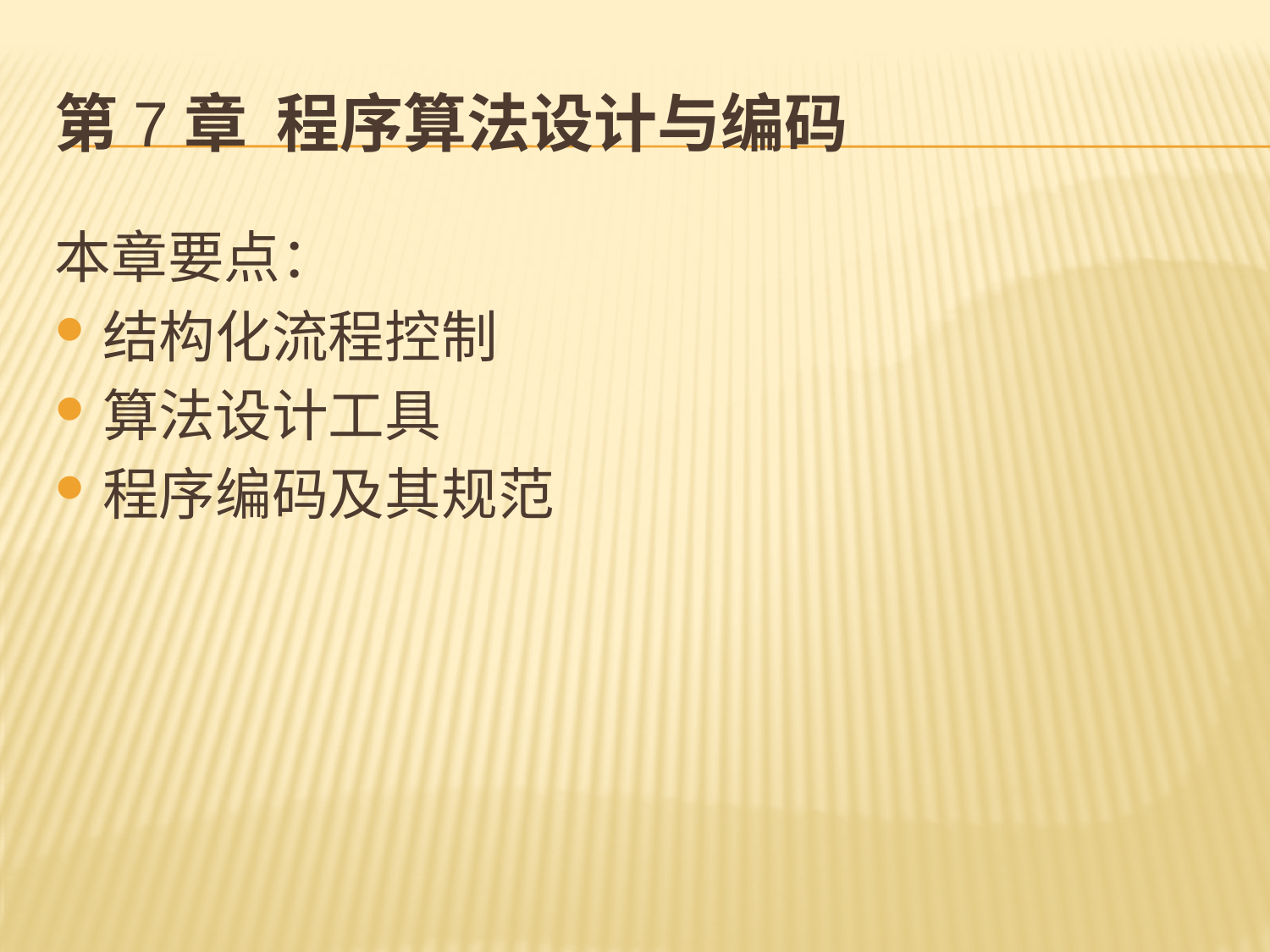

# 第7章  程序算法设计与编码
本章要点：
结构化流程控制
算法设计工具
程序编码及其规范